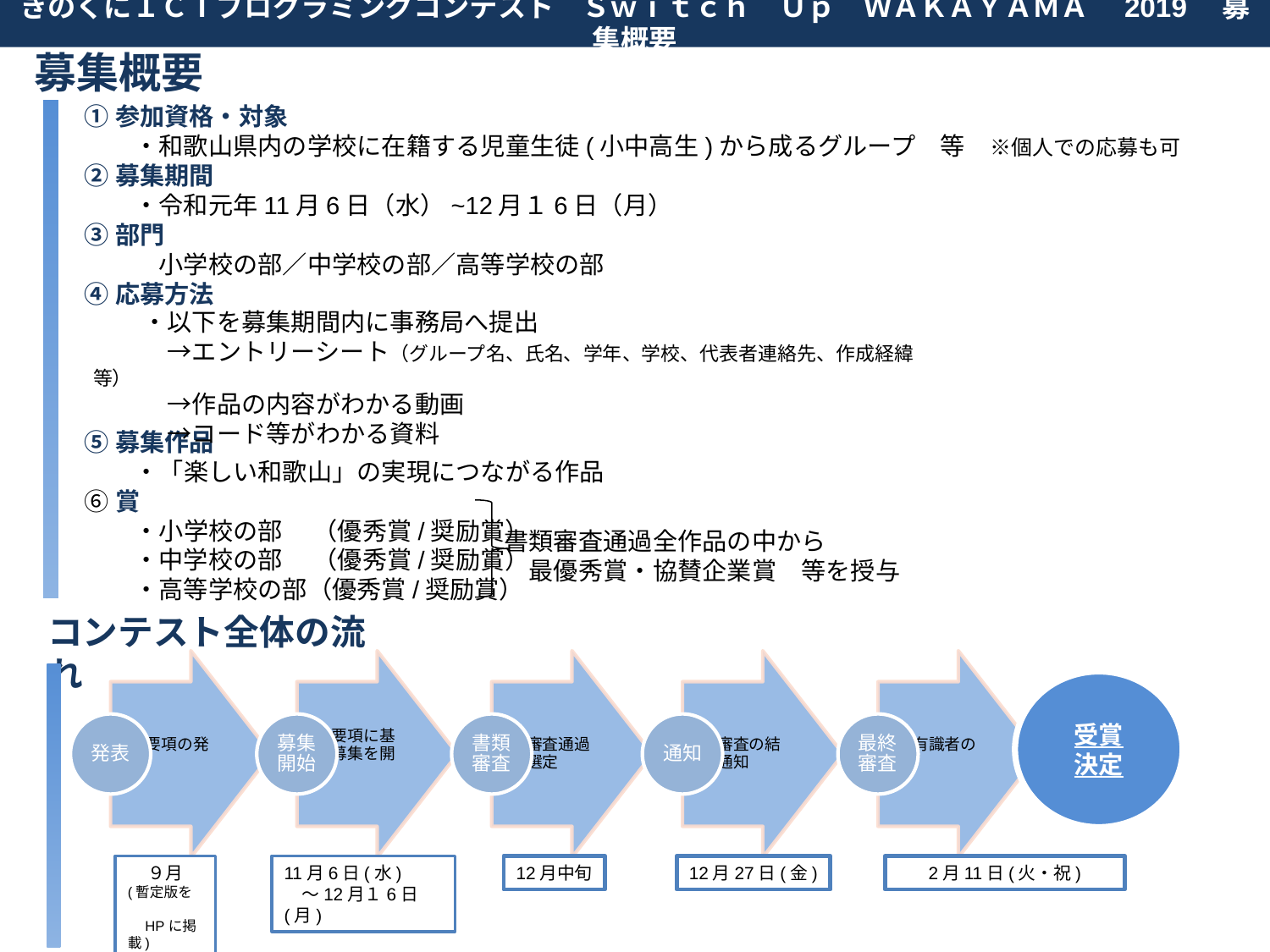

きのくにＩＣＴプログラミングコンテスト　Ｓｗｉｔｃｈ　Ｕｐ　ＷＡＫＡＹＡＭＡ　2019　募集概要
募集概要
①参加資格・対象
　　・和歌山県内の学校に在籍する児童生徒(小中高生)から成るグループ　等　※個人での応募も可
②募集期間
　　・令和元年11月6日（水）~12月１6日（月）
③部門
　　　小学校の部／中学校の部／高等学校の部
④応募方法

⑤募集作品
　　・「楽しい和歌山」の実現につながる作品
⑥賞
　　・小学校の部　 （優秀賞/奨励賞）
　　・中学校の部　 （優秀賞/奨励賞）
　　・高等学校の部（優秀賞/奨励賞）

　　・以下を募集期間内に事務局へ提出
　　　→エントリーシート（グループ名、氏名、学年、学校、代表者連絡先、作成経緯等）
　　　→作品の内容がわかる動画
　　　→コード等がわかる資料
募集要項の発表
発表
募集要項に基づく募集を開始
募集開始
書類審査通過者を選定
書類審査
書類審査の結果を通知
通知
外部有識者の審査
最終審査
各賞受賞

書類審査通過全作品の中から
　最優秀賞・協賛企業賞　等を授与
コンテスト全体の流れ

受賞
決定
９月
(暫定版を
　HPに掲載)
11月6日(水)
　～12月１6日(月)
12月中旬
12月27日(金)
2月11日(火・祝)
最終審査会＆表彰式の概要
　 １．開催日時：令和２年２月１１日（火・祝）１３：００～１６：３０（予定）
 　２．場所：和歌山大学経済学部講義棟（和歌山市栄谷９３０）
 　３．最終審査会参加チーム：別紙１参照
　 ４．当日次第（予定）
　　　　１３：００～　　開会
　　　　１３：０５～　　小学校・中学校・高等学校の部　プレゼンテーション
　　　　１４：００～　　個別ブースでの質疑応答
　　　　１４：５０～　　最終審査（非公開）
　　　　１５：２５～　　表彰式
　　　　１６：３０～　　閉会